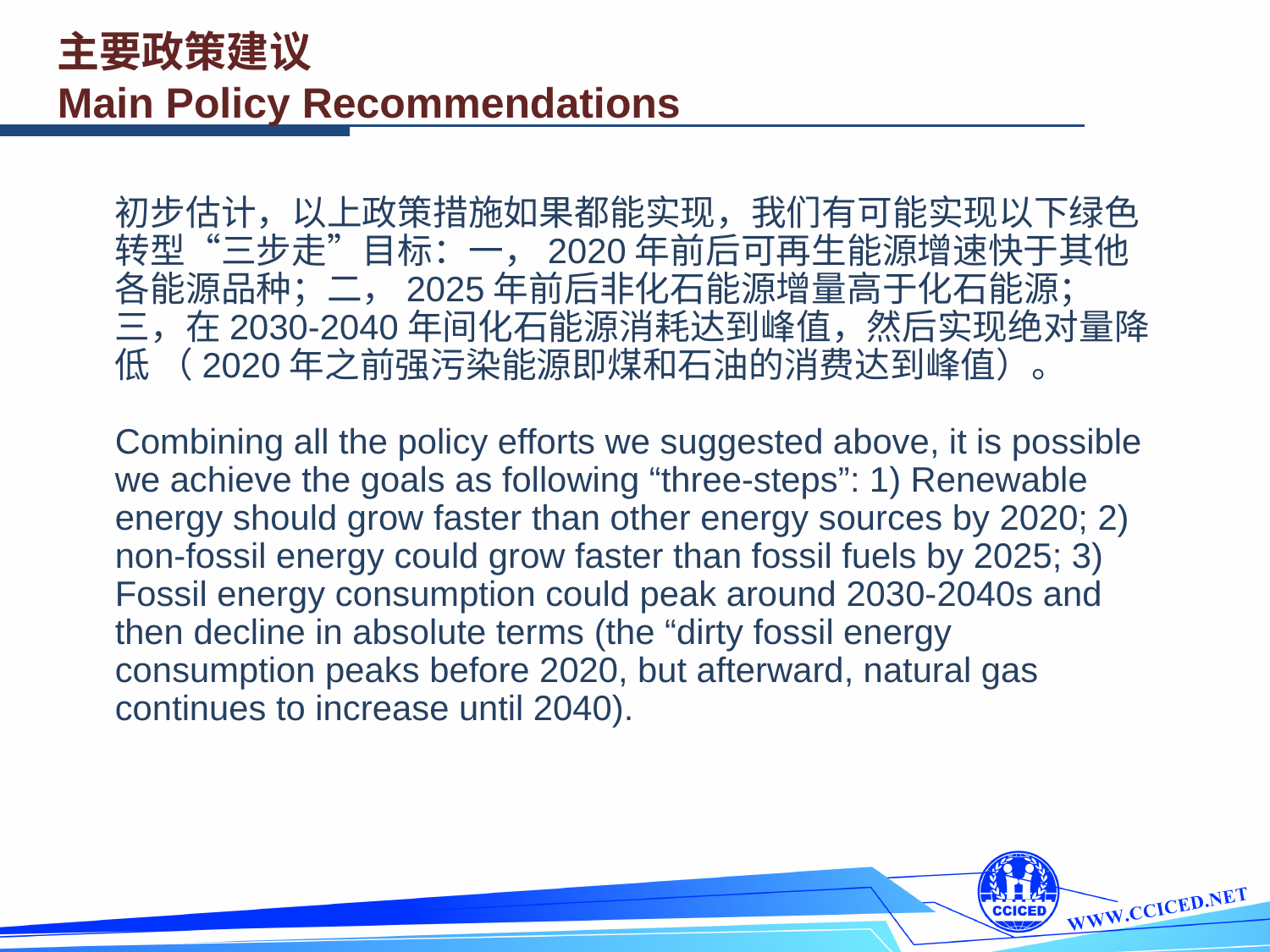

主要政策建议
Main Policy Recommendations

	初步估计，以上政策措施如果都能实现，我们有可能实现以下绿色转型“三步走”目标：一，2020年前后可再生能源增速快于其他各能源品种；二，2025年前后非化石能源增量高于化石能源；三，在2030-2040年间化石能源消耗达到峰值，然后实现绝对量降低 （2020年之前强污染能源即煤和石油的消费达到峰值）。
Combining all the policy efforts we suggested above, it is possible we achieve the goals as following “three-steps”: 1) Renewable energy should grow faster than other energy sources by 2020; 2) non-fossil energy could grow faster than fossil fuels by 2025; 3) Fossil energy consumption could peak around 2030-2040s and then decline in absolute terms (the “dirty fossil energy consumption peaks before 2020, but afterward, natural gas continues to increase until 2040).